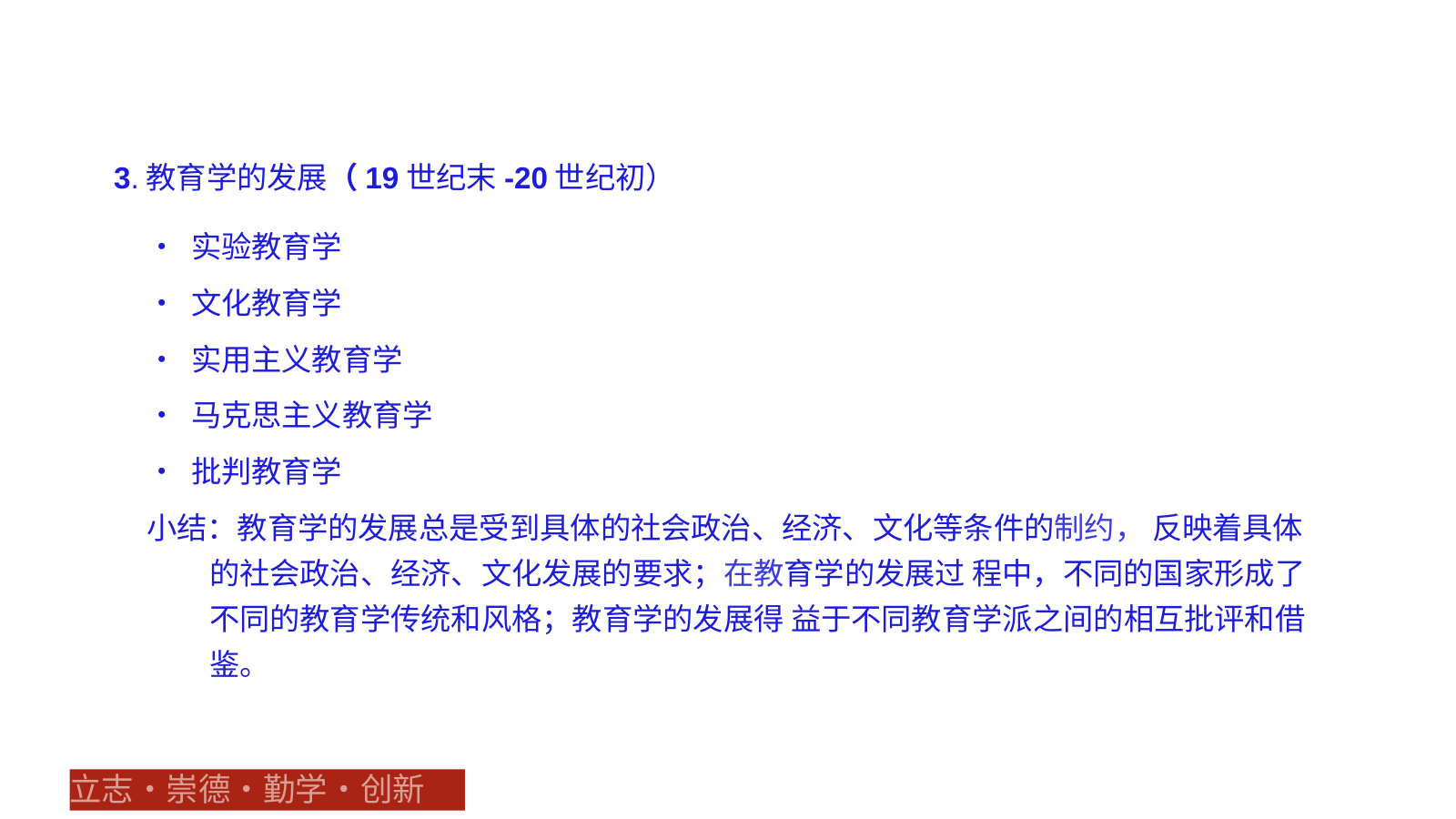

3.教育学的发展（19世纪末-20世纪初）
• 实验教育学
• 文化教育学
• 实用主义教育学
• 马克思主义教育学
• 批判教育学
小结：教育学的发展总是受到具体的社会政治、经济、文化等条件的制约， 反映着具体的社会政治、经济、文化发展的要求；在教育学的发展过 程中，不同的国家形成了不同的教育学传统和风格；教育学的发展得 益于不同教育学派之间的相互批评和借鉴。
立志•崇德•勤学•创新